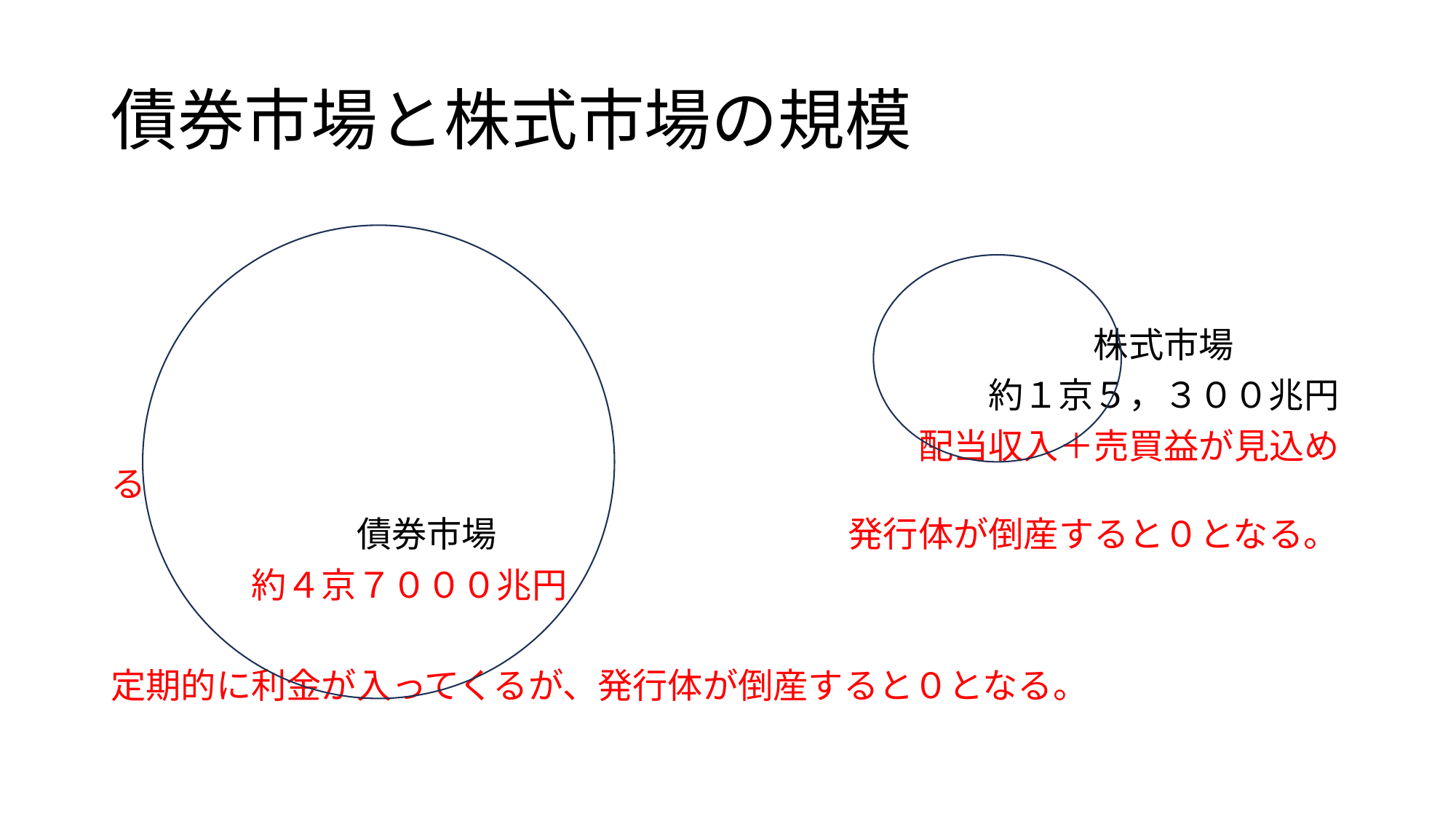

# 債券市場と株式市場の規模

　　　　　　　　　　　　　　　　　　　　　　　　　　　　株式市場
　　　　　　　　　　　　　　　　　　　　　　　　　約１京５，３００兆円
　　　　　　　　　　　　　　　　　　　　　　　配当収入＋売買益が見込める
　　　　　　　債券市場　　　　　　　　　　発行体が倒産すると０となる。
　　　　約４京７０００兆円

定期的に利金が入ってくるが、発行体が倒産すると０となる。